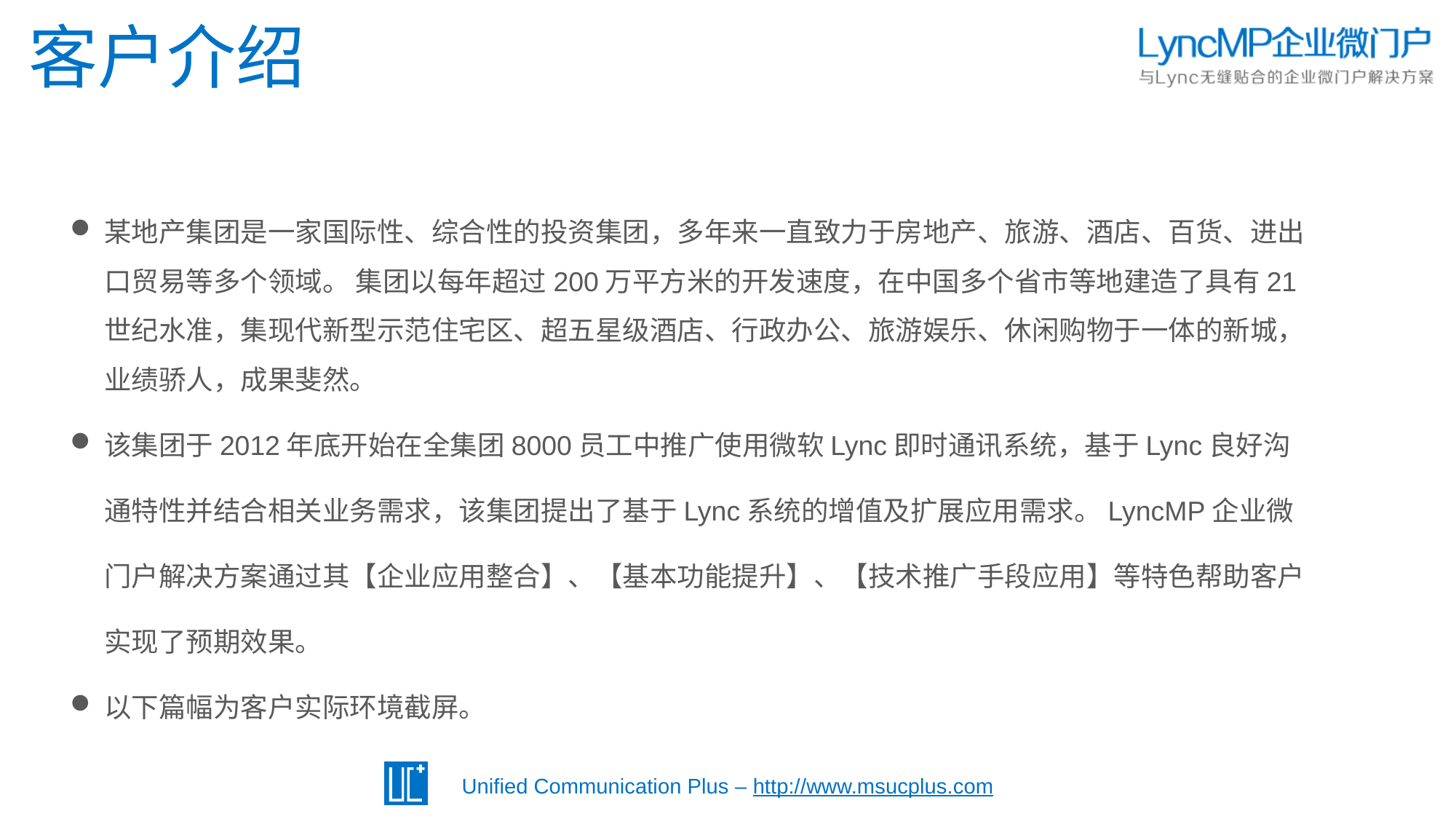

# 客户介绍
某地产集团是一家国际性、综合性的投资集团，多年来一直致力于房地产、旅游、酒店、百货、进出口贸易等多个领域。 集团以每年超过200万平方米的开发速度，在中国多个省市等地建造了具有21世纪水准，集现代新型示范住宅区、超五星级酒店、行政办公、旅游娱乐、休闲购物于一体的新城，业绩骄人，成果斐然。
该集团于2012年底开始在全集团8000员工中推广使用微软Lync即时通讯系统，基于Lync良好沟通特性并结合相关业务需求，该集团提出了基于Lync系统的增值及扩展应用需求。LyncMP企业微门户解决方案通过其【企业应用整合】、【基本功能提升】、【技术推广手段应用】等特色帮助客户实现了预期效果。
以下篇幅为客户实际环境截屏。